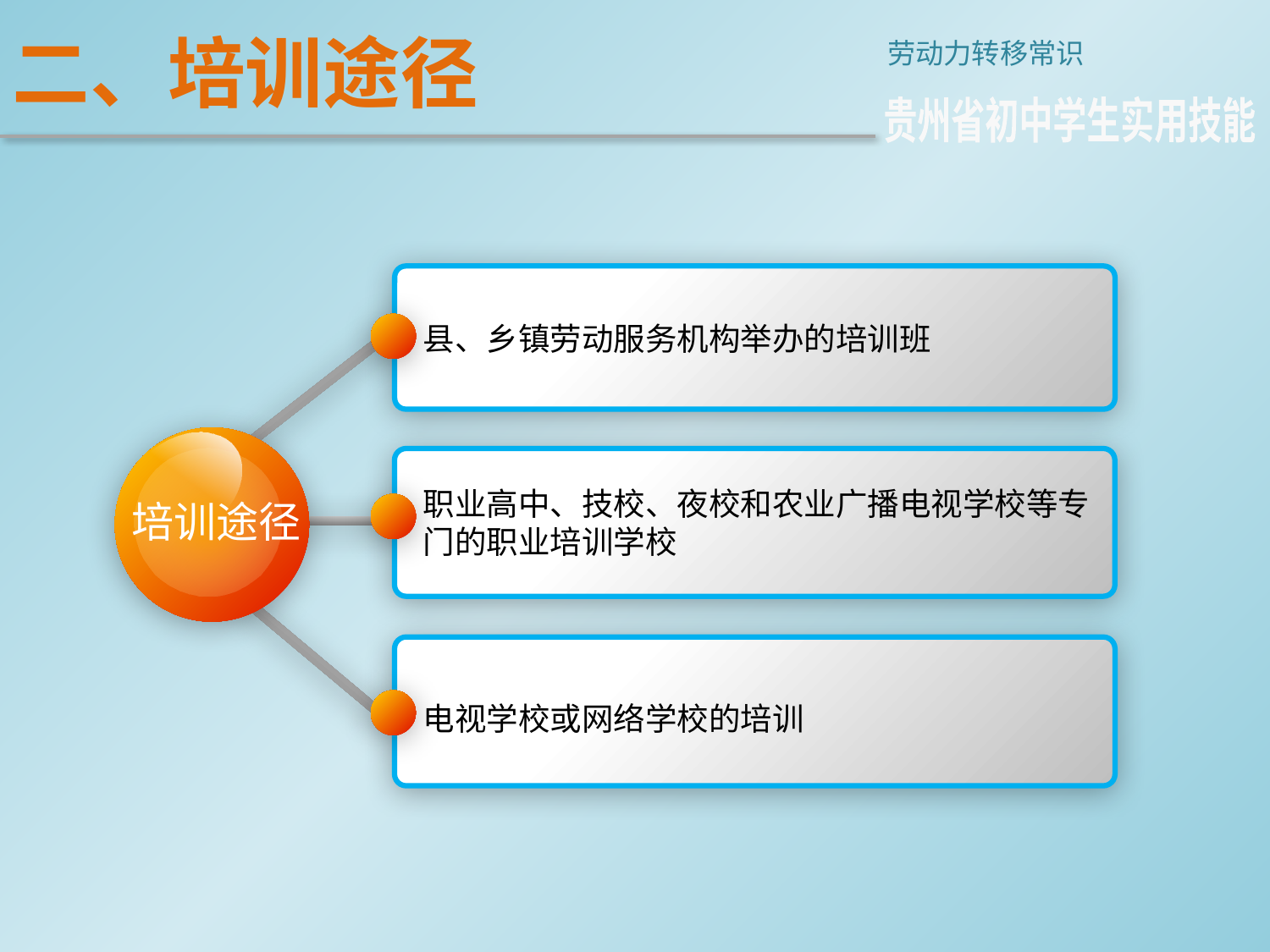

二、培训途径
劳动力转移常识
贵州省初中学生实用技能

县、乡镇劳动服务机构举办的培训班

培训途径

职业高中、技校、夜校和农业广播电视学校等专门的职业培训学校

电视学校或网络学校的培训